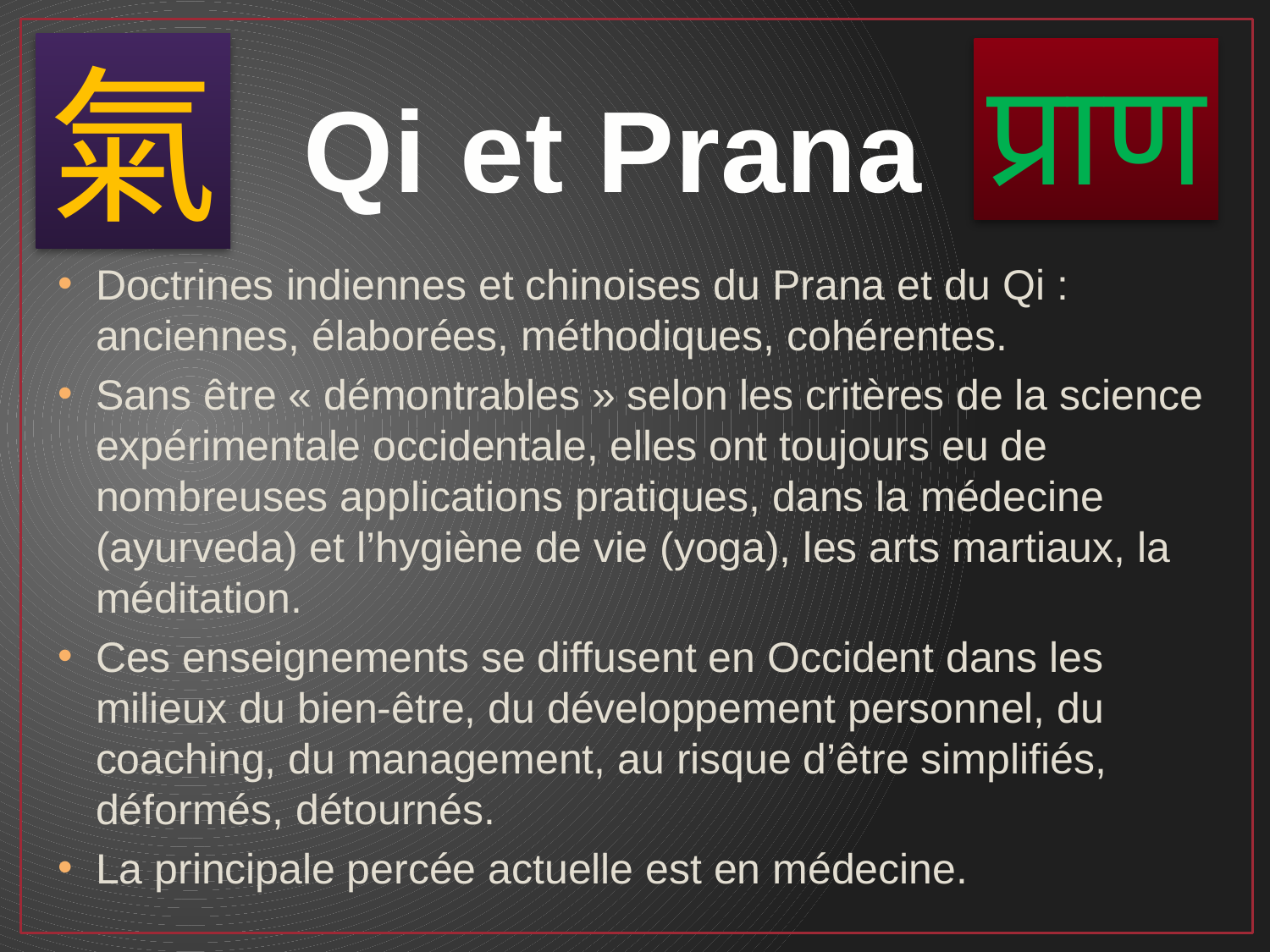

氣
# Qi et Prana
प्राण
Doctrines indiennes et chinoises du Prana et du Qi : anciennes, élaborées, méthodiques, cohérentes.
Sans être « démontrables » selon les critères de la science expérimentale occidentale, elles ont toujours eu de nombreuses applications pratiques, dans la médecine (ayurveda) et l’hygiène de vie (yoga), les arts martiaux, la méditation.
Ces enseignements se diffusent en Occident dans les milieux du bien-être, du développement personnel, du coaching, du management, au risque d’être simplifiés, déformés, détournés.
La principale percée actuelle est en médecine.